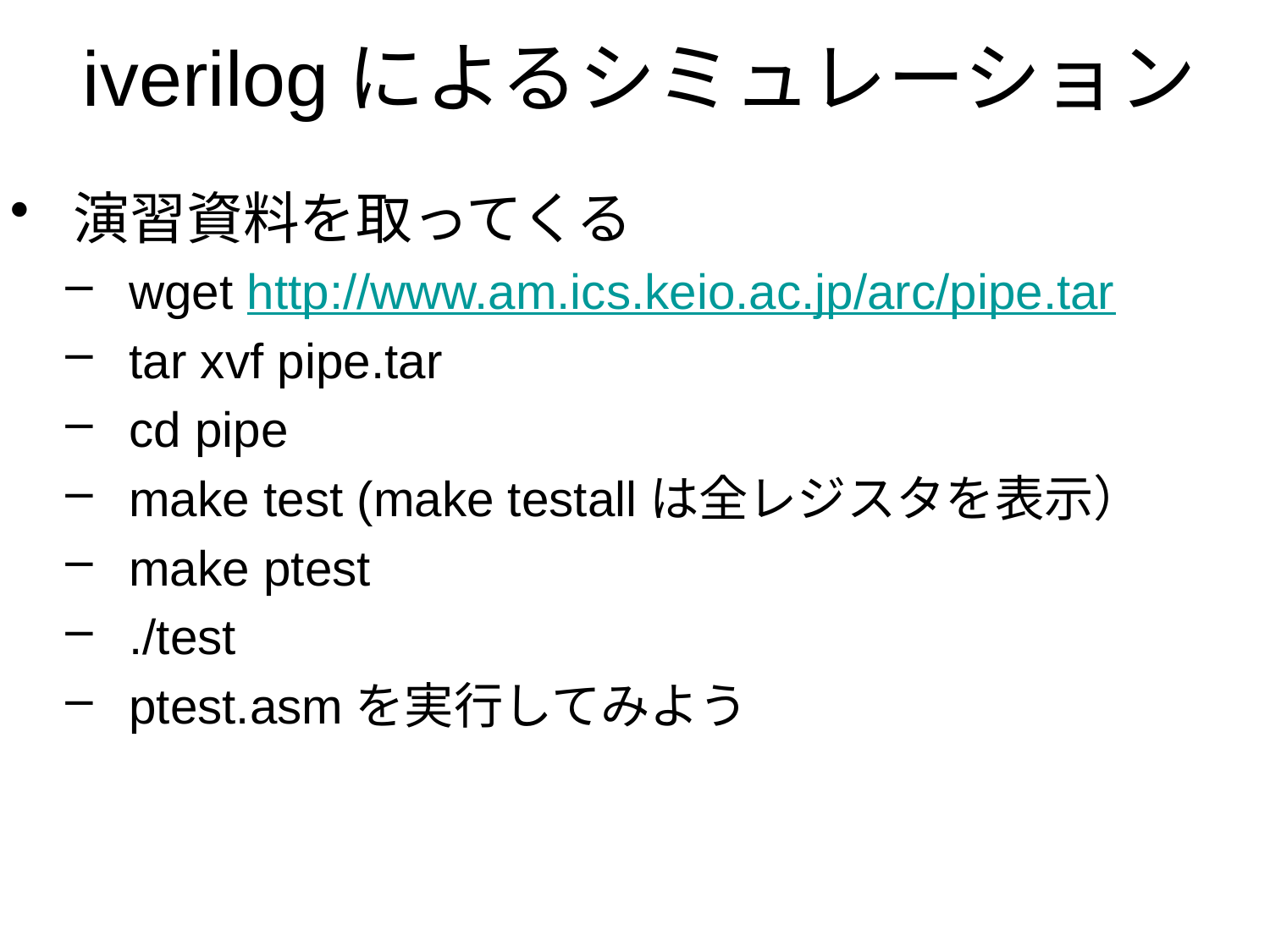

# iverilogによるシミュレーション
演習資料を取ってくる
wget http://www.am.ics.keio.ac.jp/arc/pipe.tar
tar xvf pipe.tar
cd pipe
make test (make testallは全レジスタを表示）
make ptest
./test
ptest.asmを実行してみよう